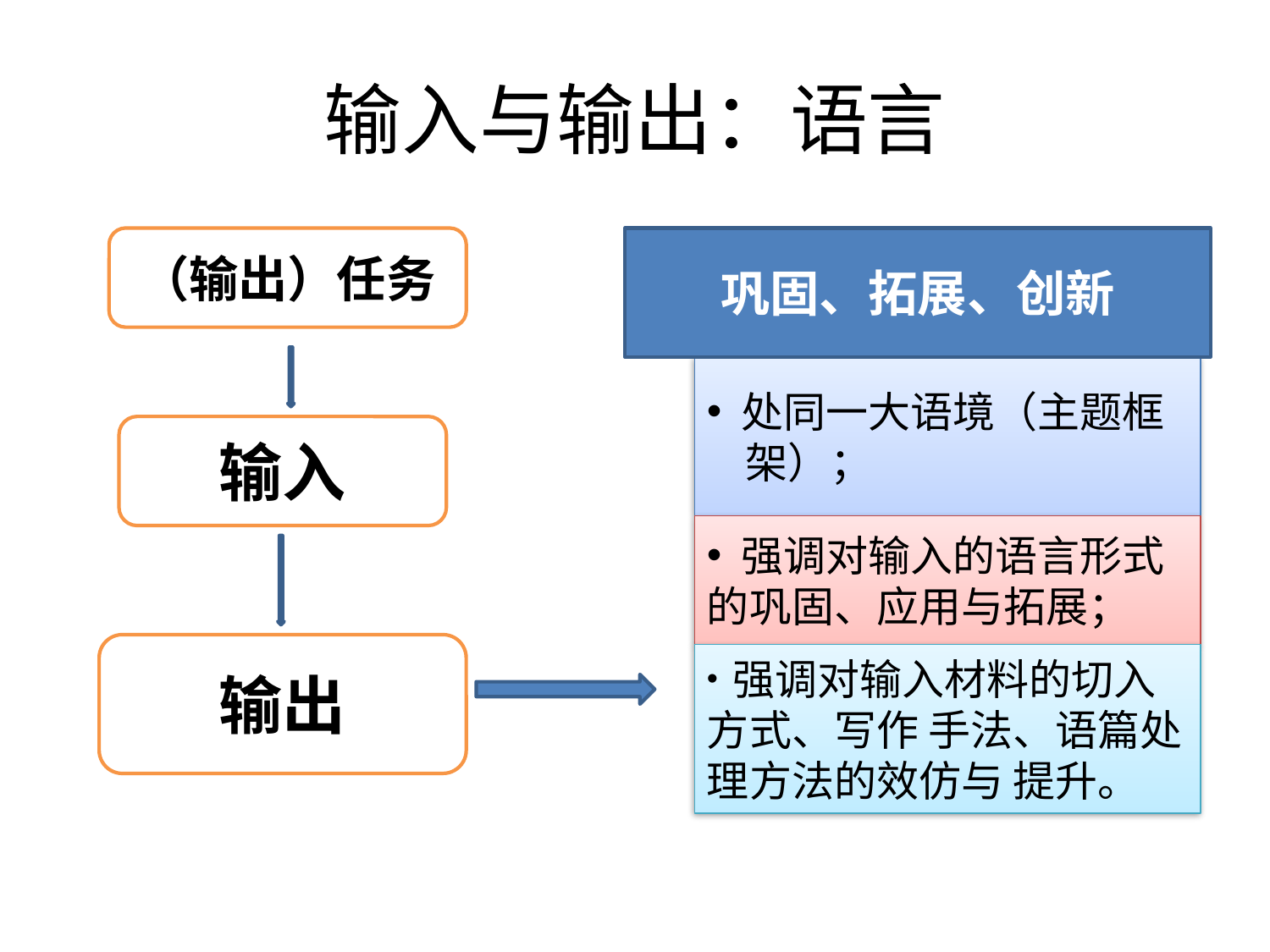

# 输入与输出：语言

（输出）任务
巩固、拓展、创新

 处同一大语境（主题框
   架）；
输入
 强调对输入的语言形式的巩固、应用与拓展；

输出
 强调对输入材料的切入方式、写作 手法、语篇处理方法的效仿与 提升。